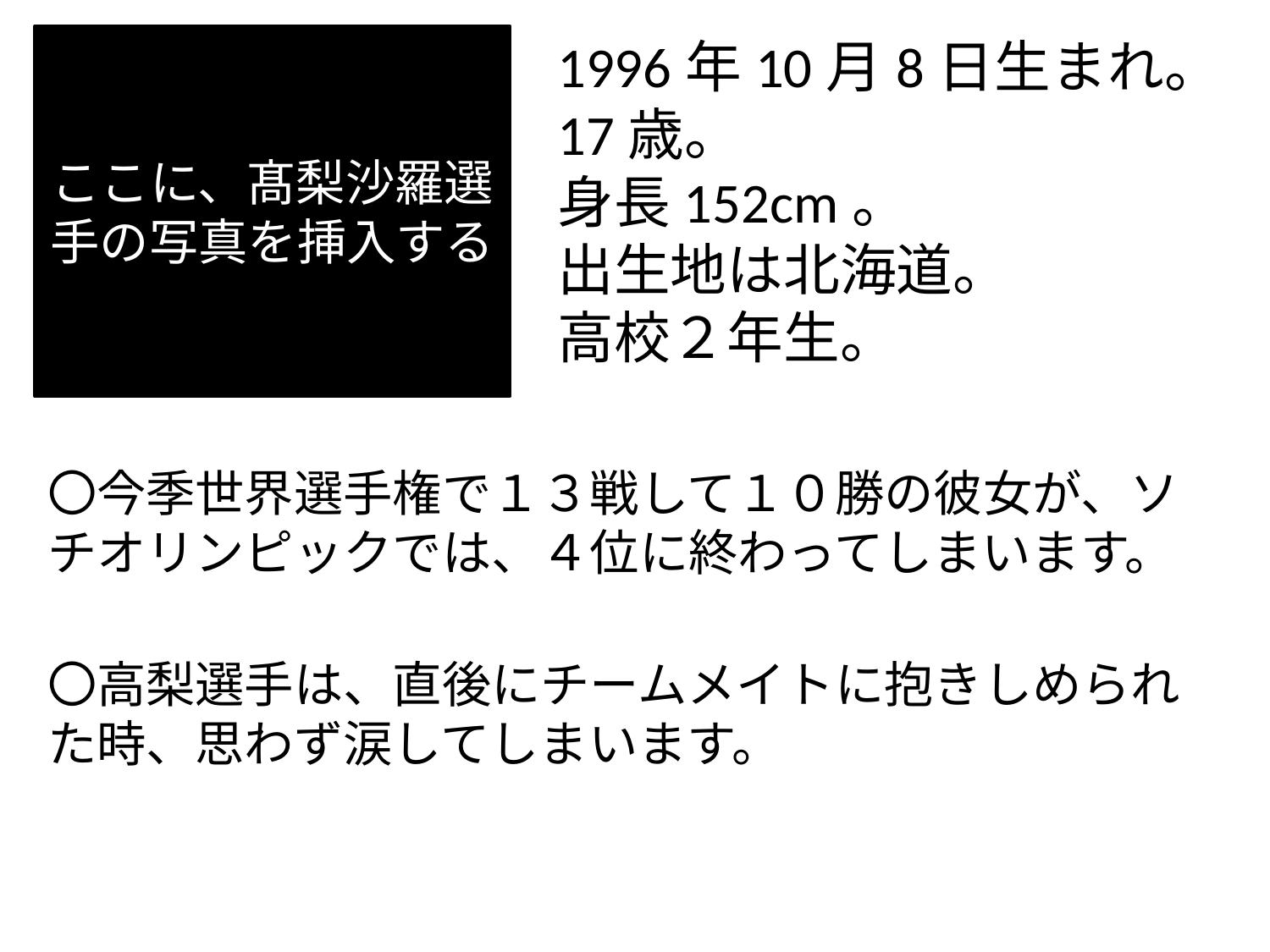

1996年10月8日生まれ。
17歳。
身長152cm。
出生地は北海道。
高校２年生。
ここに、髙梨沙羅選手の写真を挿入する
〇今季世界選手権で１３戦して１０勝の彼女が、ソチオリンピックでは、４位に終わってしまいます。

〇高梨選手は、直後にチームメイトに抱きしめられた時、思わず涙してしまいます。